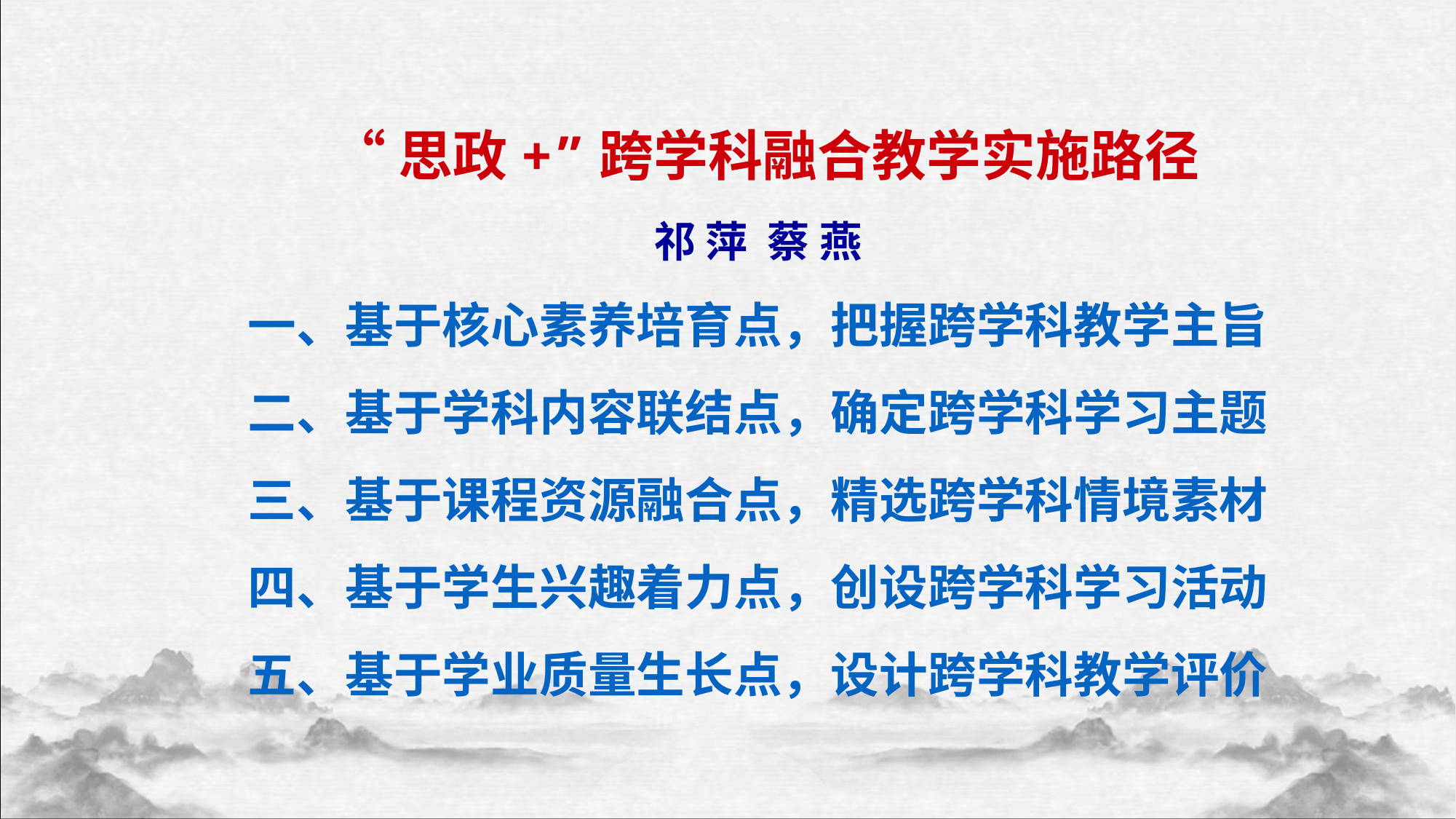

“思政+”跨学科融合教学实施路径
祁 萍  蔡 燕
一、基于核心素养培育点，把握跨学科教学主旨
二、基于学科内容联结点，确定跨学科学习主题
三、基于课程资源融合点，精选跨学科情境素材
四、基于学生兴趣着力点，创设跨学科学习活动
五、基于学业质量生长点，设计跨学科教学评价